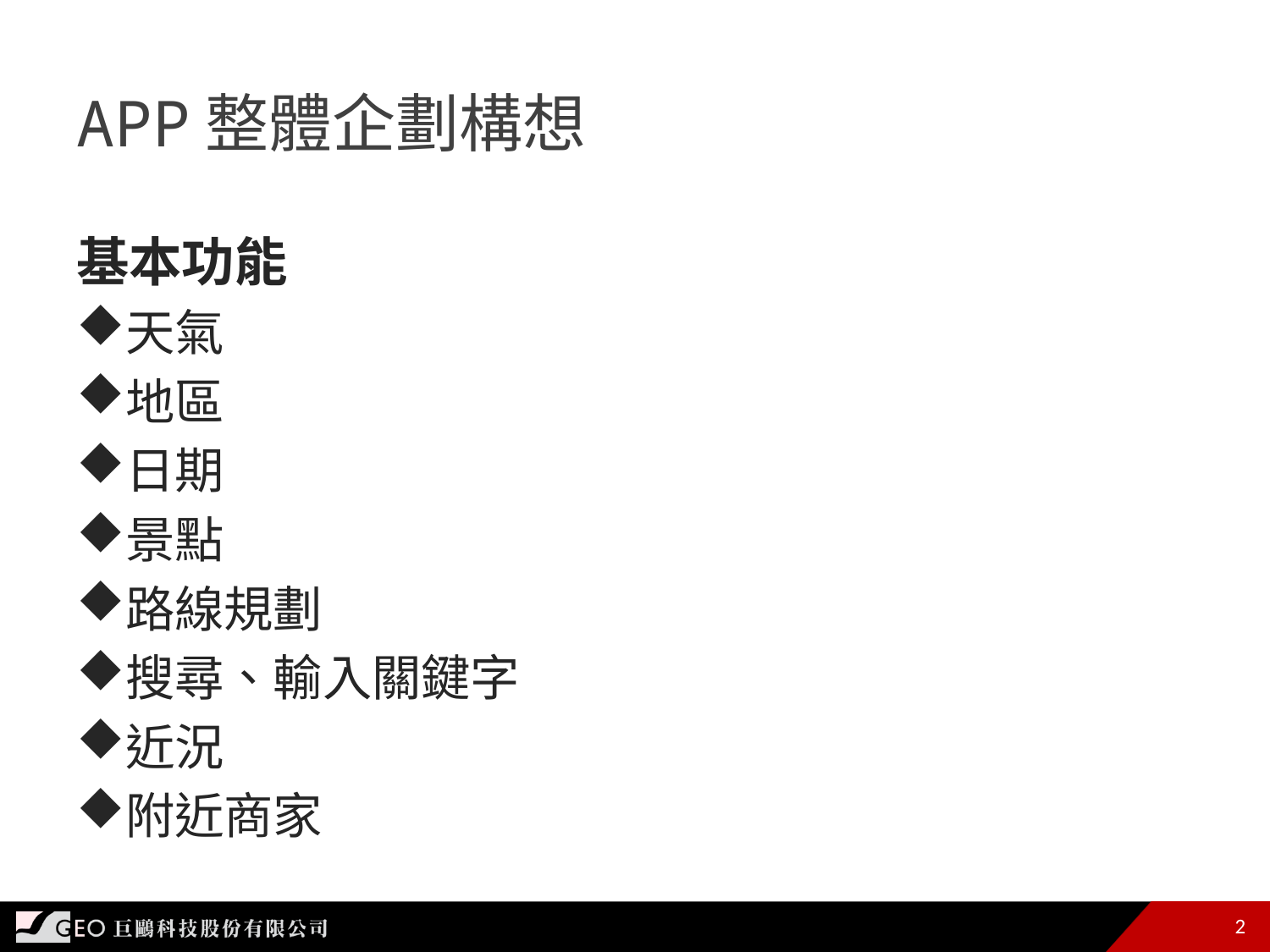

# App整體企劃構想
基本功能
天氣
地區
日期
景點
路線規劃
搜尋、輸入關鍵字
近況
附近商家

2